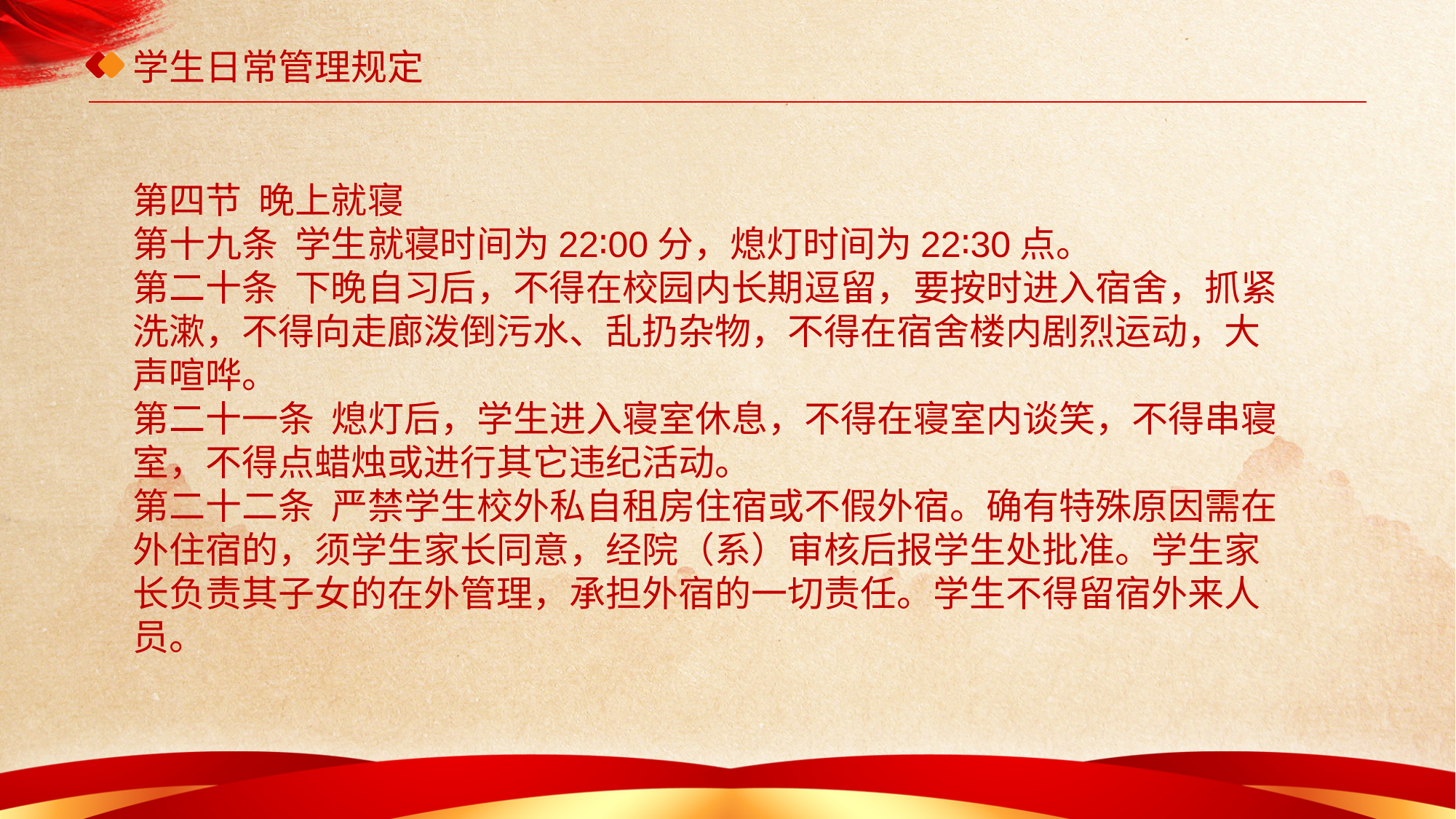

# 学生日常管理规定
第四节  晚上就寝
第十九条  学生就寝时间为22∶00分，熄灯时间为22∶30点。
第二十条  下晚自习后，不得在校园内长期逗留，要按时进入宿舍，抓紧洗漱，不得向走廊泼倒污水、乱扔杂物，不得在宿舍楼内剧烈运动，大声喧哗。
第二十一条  熄灯后，学生进入寝室休息，不得在寝室内谈笑，不得串寝室，不得点蜡烛或进行其它违纪活动。
第二十二条  严禁学生校外私自租房住宿或不假外宿。确有特殊原因需在外住宿的，须学生家长同意，经院（系）审核后报学生处批准。学生家长负责其子女的在外管理，承担外宿的一切责任。学生不得留宿外来人员。